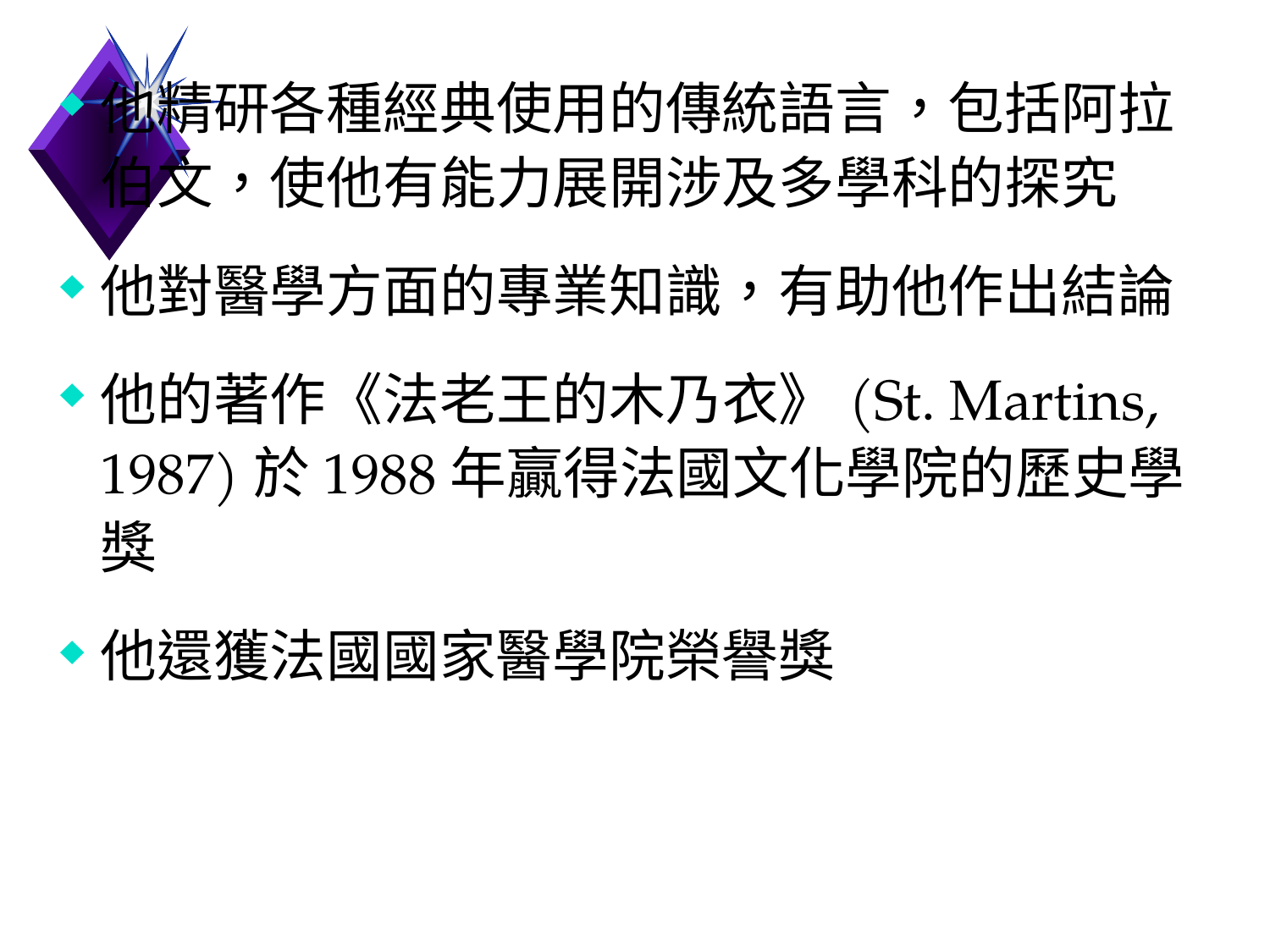

他精研各種經典使用的傳統語言，包括阿拉伯文，使他有能力展開涉及多學科的探究
他對醫學方面的專業知識，有助他作出結論
他的著作《法老王的木乃衣》(St. Martins, 1987)於1988年贏得法國文化學院的歷史學獎
他還獲法國國家醫學院榮譽獎